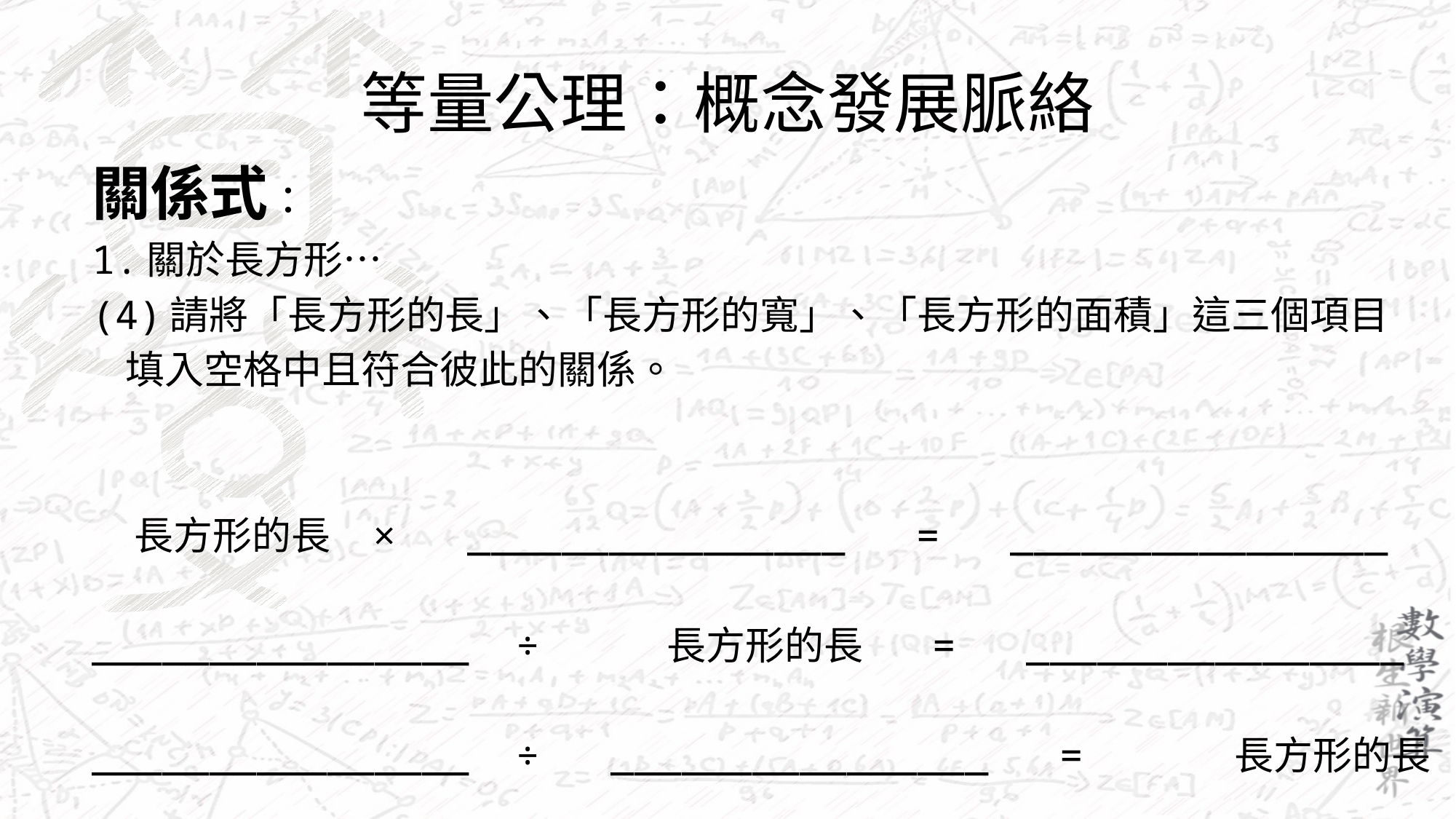

# 等量公理：概念發展脈絡
關係式：
1.關於長方形…
(4)請將「長方形的長」、「長方形的寬」、「長方形的面積」這三個項目
   填入空格中且符合彼此的關係。

    長方形的長    ×   ________________   =   ________________

________________  ÷     長方形的長       =   ________________

________________  ÷   ________________   =      長方形的長